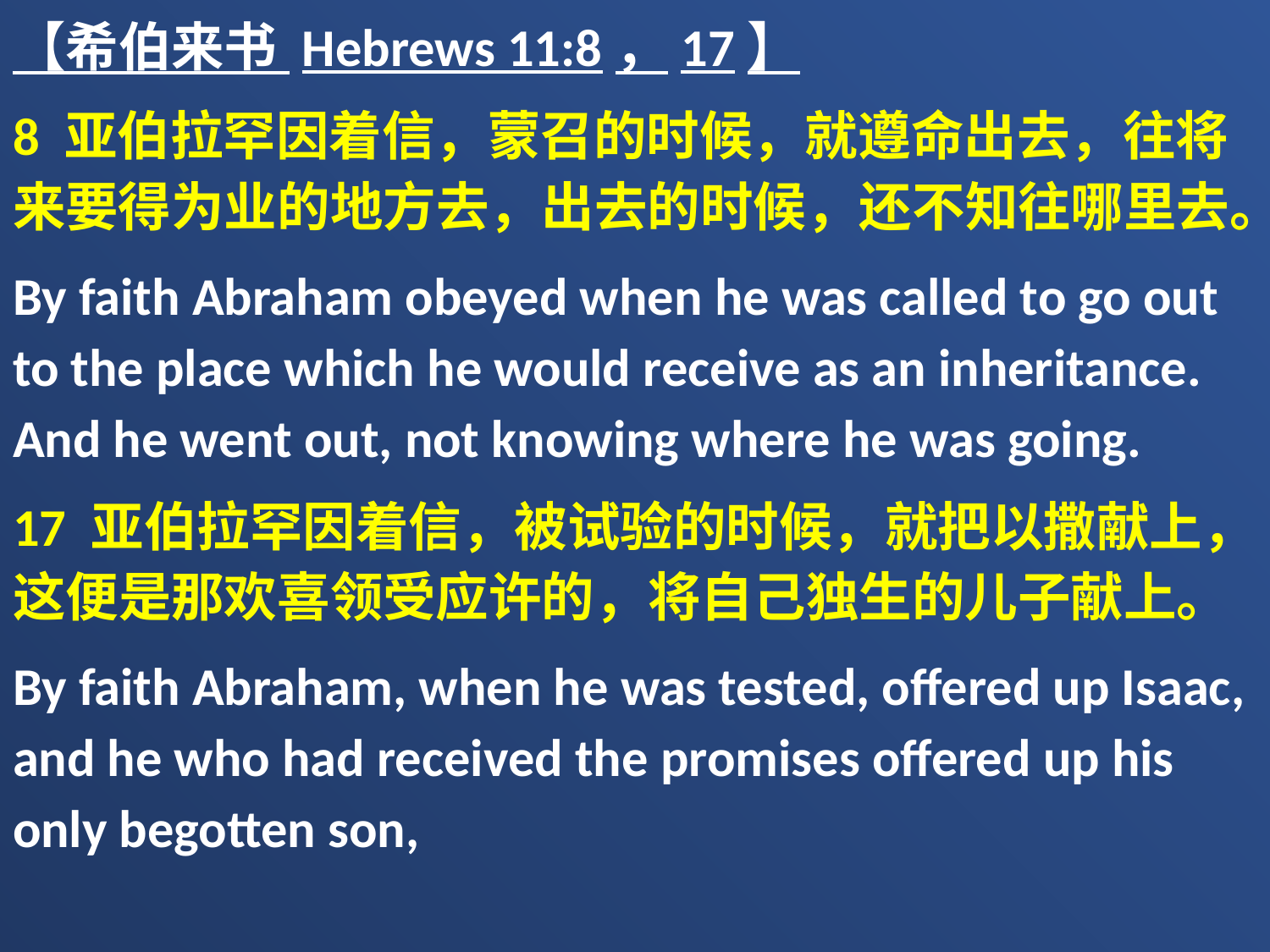

【希伯来书 Hebrews 11:8，17】
8 亚伯拉罕因着信，蒙召的时候，就遵命出去，往将来要得为业的地方去，出去的时候，还不知往哪里去。
By faith Abraham obeyed when he was called to go out to the place which he would receive as an inheritance. And he went out, not knowing where he was going.
17 亚伯拉罕因着信，被试验的时候，就把以撒献上，这便是那欢喜领受应许的，将自己独生的儿子献上。
By faith Abraham, when he was tested, offered up Isaac, and he who had received the promises offered up his only begotten son,